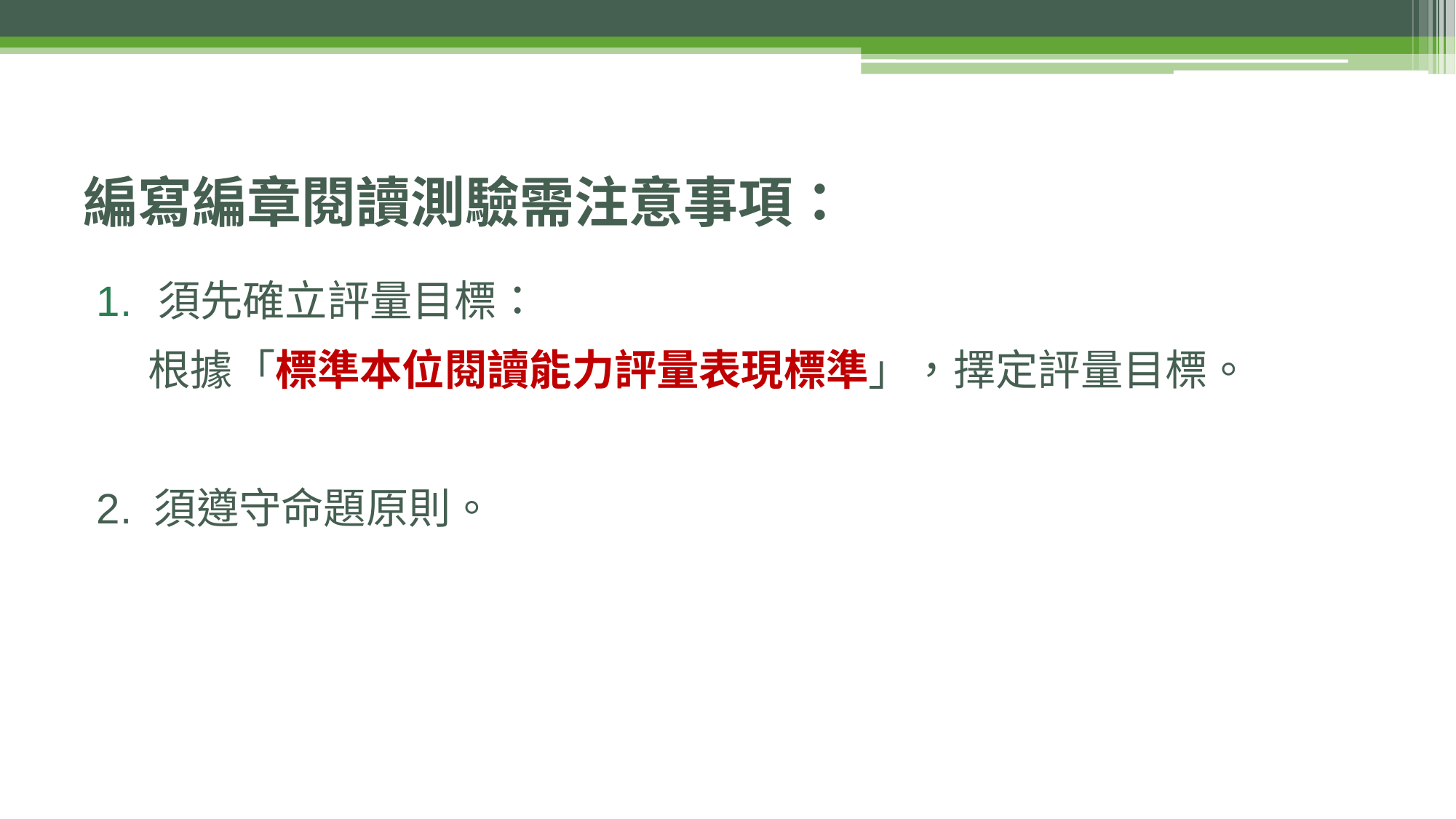

# 編寫編章閱讀測驗需注意事項：
須先確立評量目標：
根據「標準本位閱讀能力評量表現標準」，擇定評量目標。

2. 須遵守命題原則。